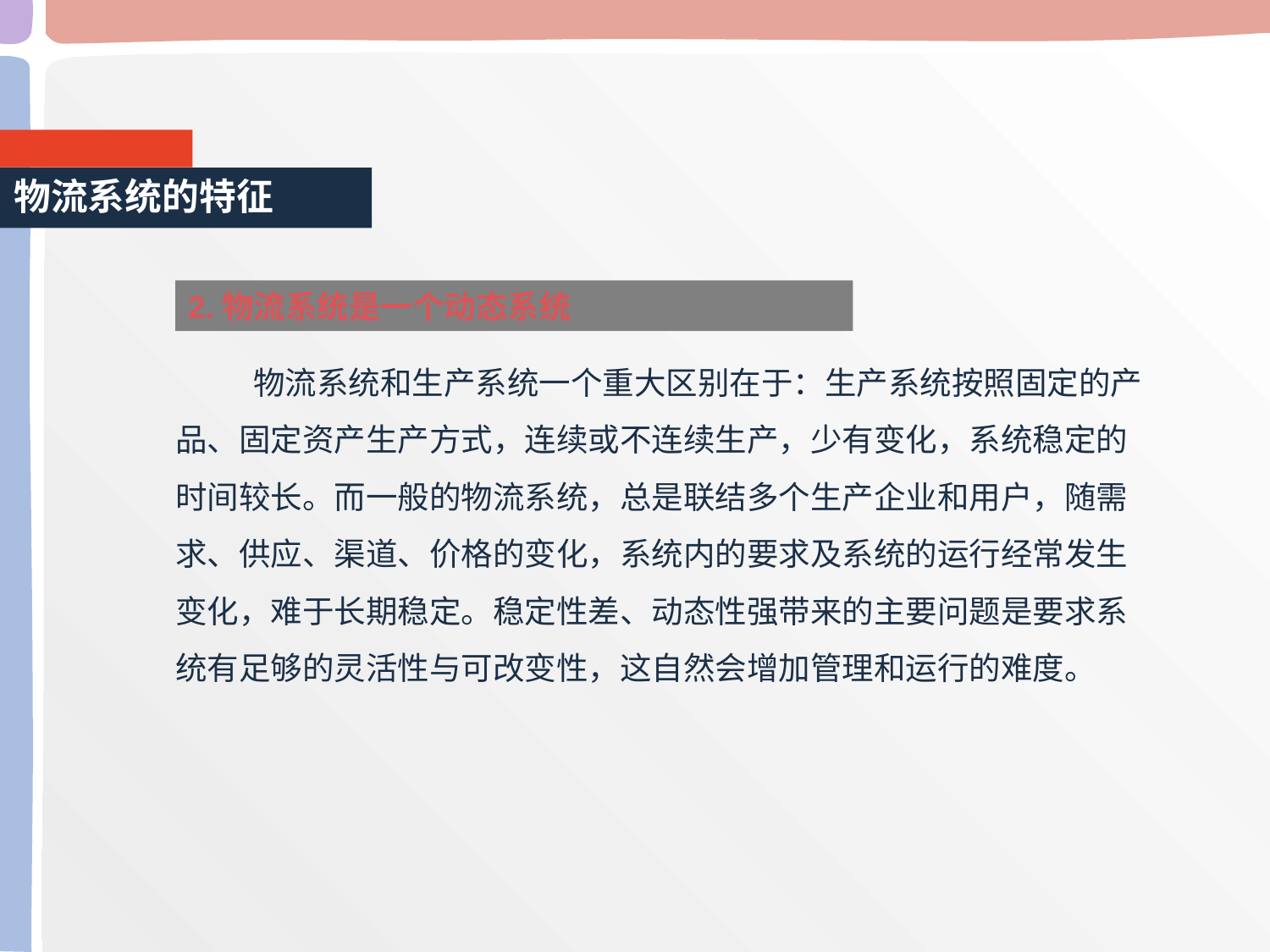

物流系统的特征

2.物流系统是一个动态系统
 物流系统和生产系统一个重大区别在于：生产系统按照固定的产品、固定资产生产方式，连续或不连续生产，少有变化，系统稳定的时间较长。而一般的物流系统，总是联结多个生产企业和用户，随需求、供应、渠道、价格的变化，系统内的要求及系统的运行经常发生变化，难于长期稳定。稳定性差、动态性强带来的主要问题是要求系统有足够的灵活性与可改变性，这自然会增加管理和运行的难度。